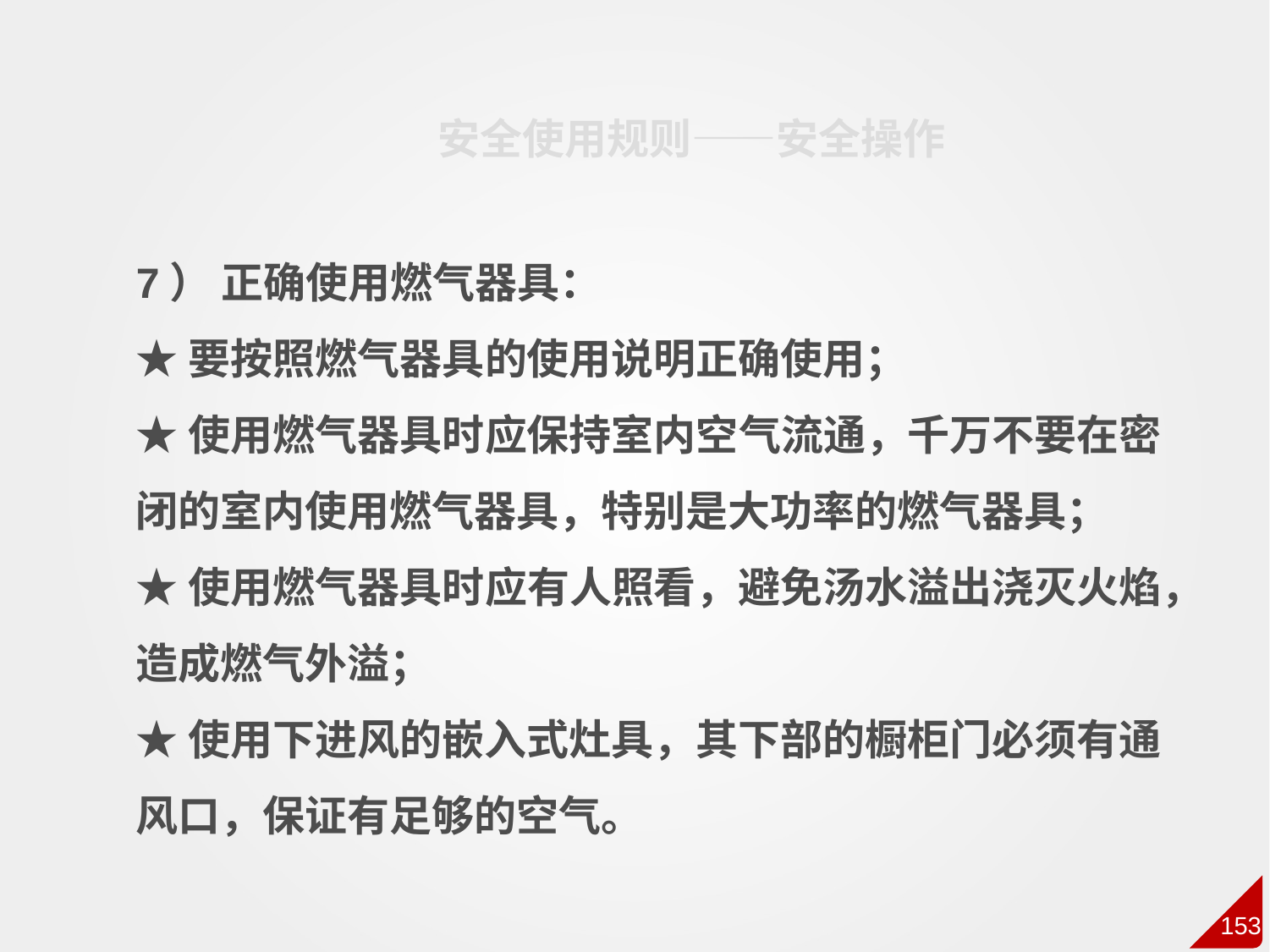

安全使用规则——安全操作

7） 正确使用燃气器具：
★要按照燃气器具的使用说明正确使用；
★使用燃气器具时应保持室内空气流通，千万不要在密闭的室内使用燃气器具，特别是大功率的燃气器具；
★使用燃气器具时应有人照看，避免汤水溢出浇灭火焰，造成燃气外溢；
★使用下进风的嵌入式灶具，其下部的橱柜门必须有通风口，保证有足够的空气。